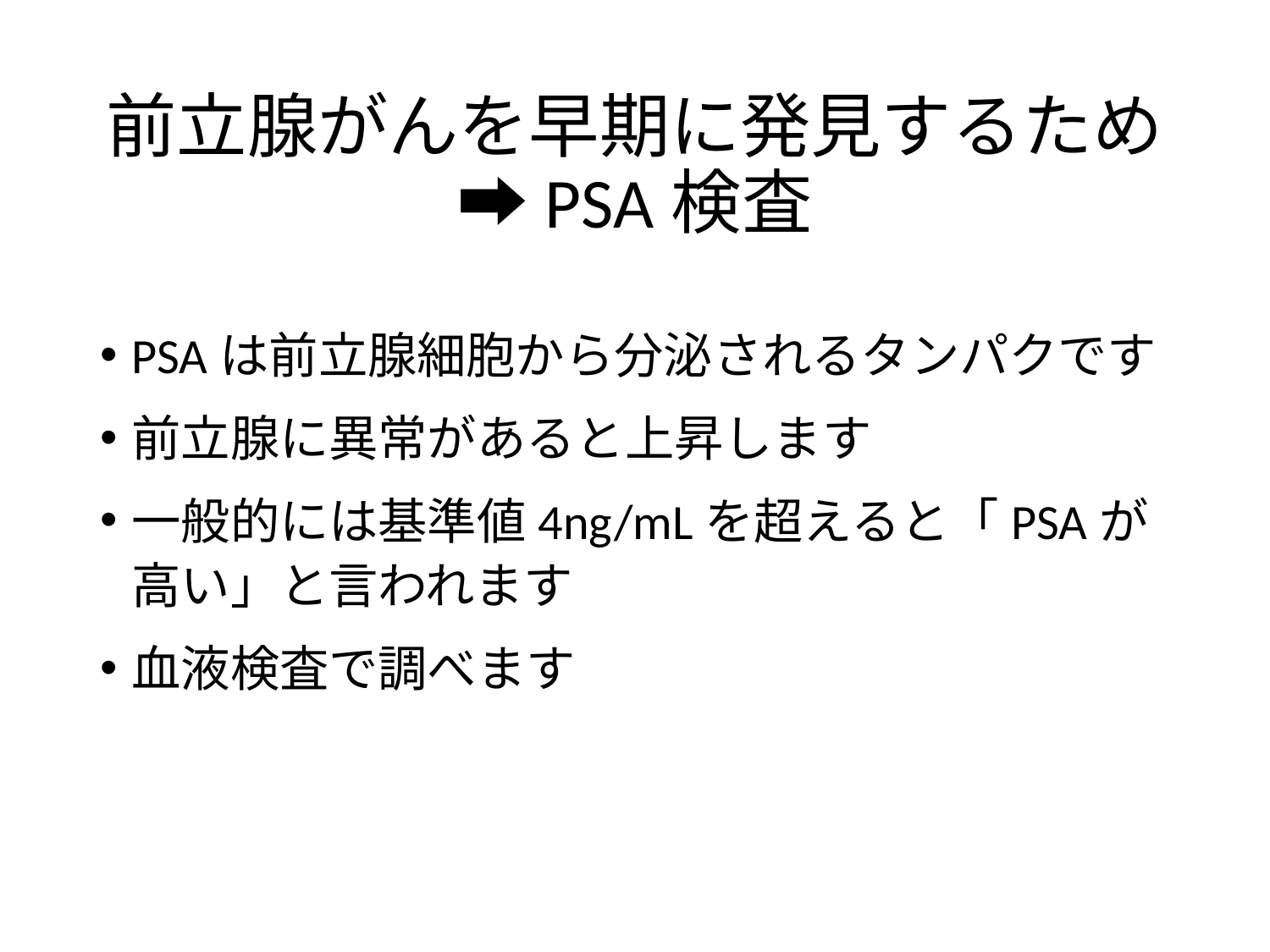

# 前立腺がんを早期に発見するため➡PSA検査
PSAは前立腺細胞から分泌されるタンパクです
前立腺に異常があると上昇します
一般的には基準値4ng/mLを超えると「PSAが高い」と言われます
血液検査で調べます